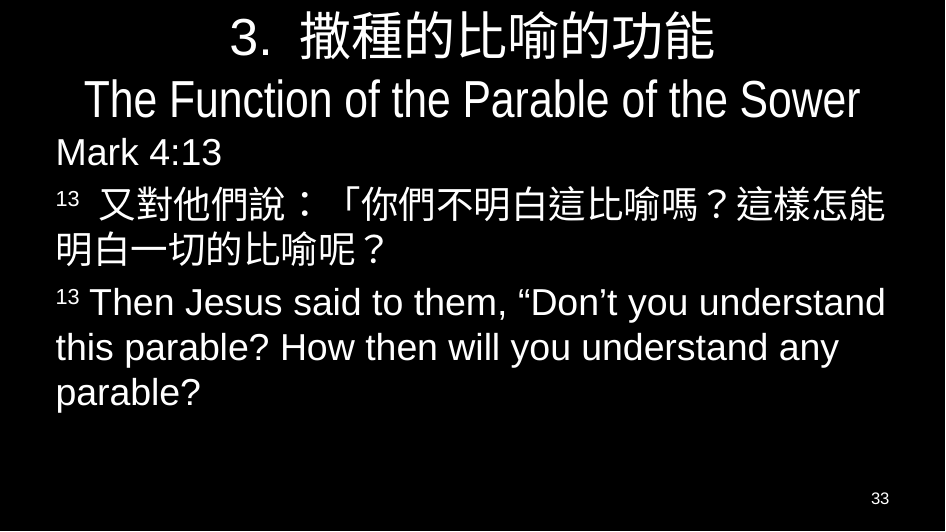

# 3. 撒種的比喻的功能 The Function of the Parable of the Sower
Mark 4:13
13 又對他們說：「你們不明白這比喻嗎？這樣怎能明白一切的比喻呢？
13 Then Jesus said to them, “Don’t you understand this parable? How then will you understand any parable?

33